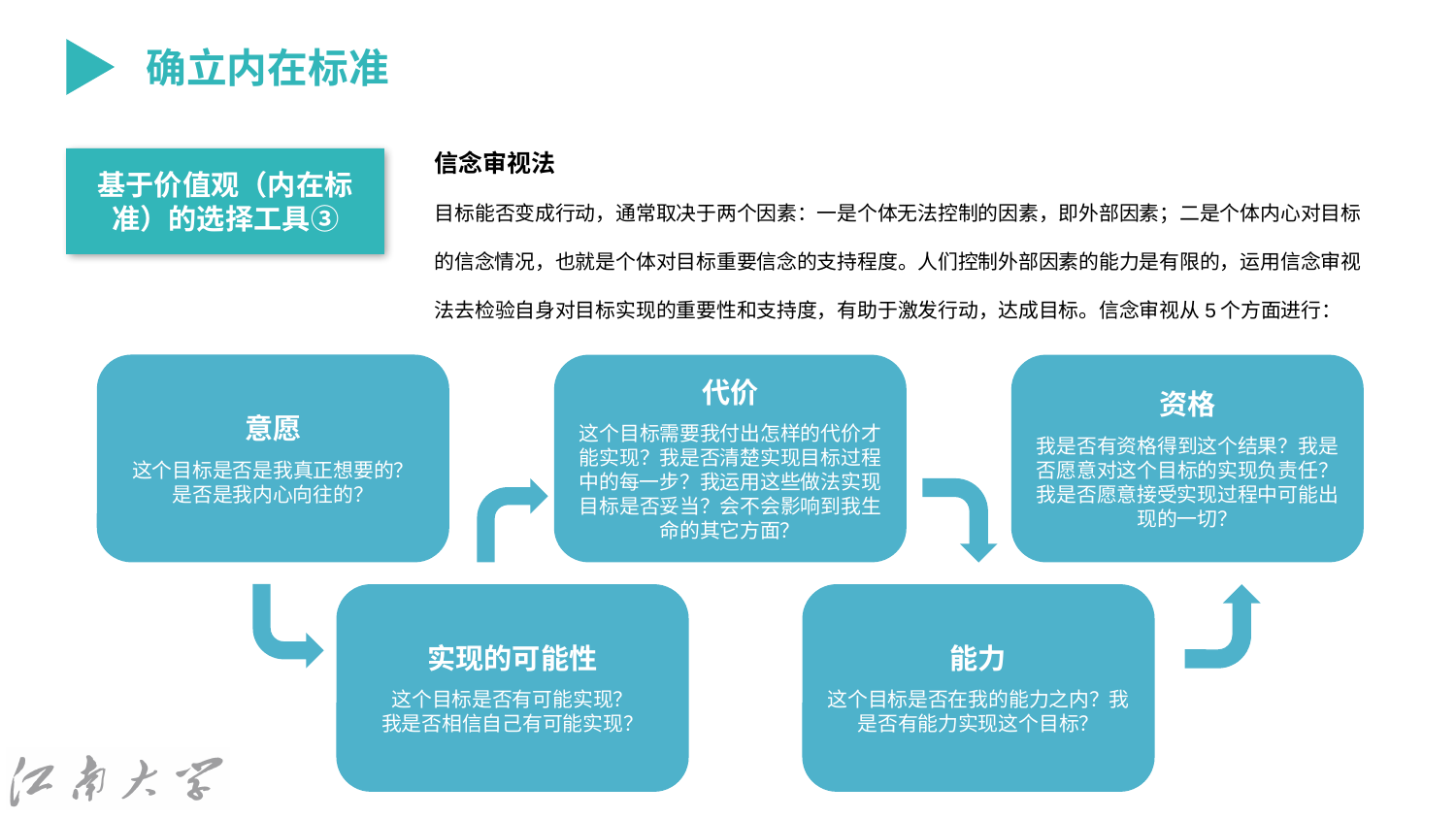

确立内在标准

信念审视法
目标能否变成行动，通常取决于两个因素：一是个体无法控制的因素，即外部因素；二是个体内心对目标的信念情况，也就是个体对目标重要信念的支持程度。人们控制外部因素的能力是有限的，运用信念审视法去检验自身对目标实现的重要性和支持度，有助于激发行动，达成目标。信念审视从5个方面进行：
基于价值观（内在标准）的选择工具③
意愿
这个目标是否是我真正想要的？
是否是我内心向往的？
代价
这个目标需要我付出怎样的代价才能实现？我是否清楚实现目标过程中的每一步？我运用这些做法实现目标是否妥当？会不会影响到我生命的其它方面？
资格
我是否有资格得到这个结果？我是否愿意对这个目标的实现负责任？我是否愿意接受实现过程中可能出现的一切？

实现的可能性
这个目标是否有可能实现？
我是否相信自己有可能实现？
能力
这个目标是否在我的能力之内？我是否有能力实现这个目标？